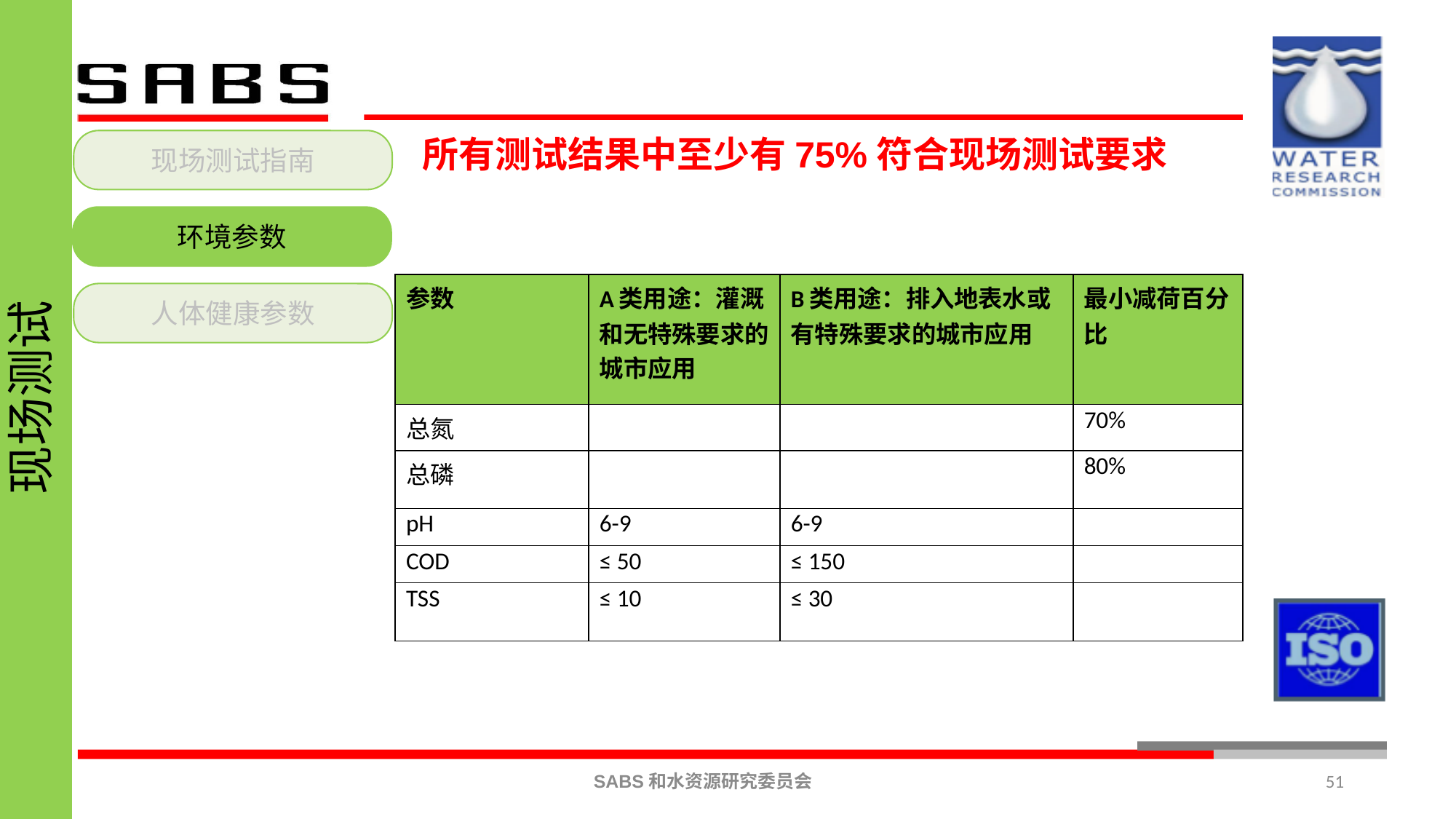

现场测试
现场测试指南
环境参数
人体健康参数
所有测试结果中至少有75%符合现场测试要求
| 参数 | A类用途：灌溉和无特殊要求的城市应用 | B类用途：排入地表水或有特殊要求的城市应用 | 最小减荷百分比 |
| --- | --- | --- | --- |
| 总氮 |  |  | 70% |
| 总磷 |  |  | 80% |
| pH | 6-9 | 6-9 |  |
| COD | ≤ 50 | ≤ 150 |  |
| TSS | ≤ 10 | ≤ 30 |  |
51